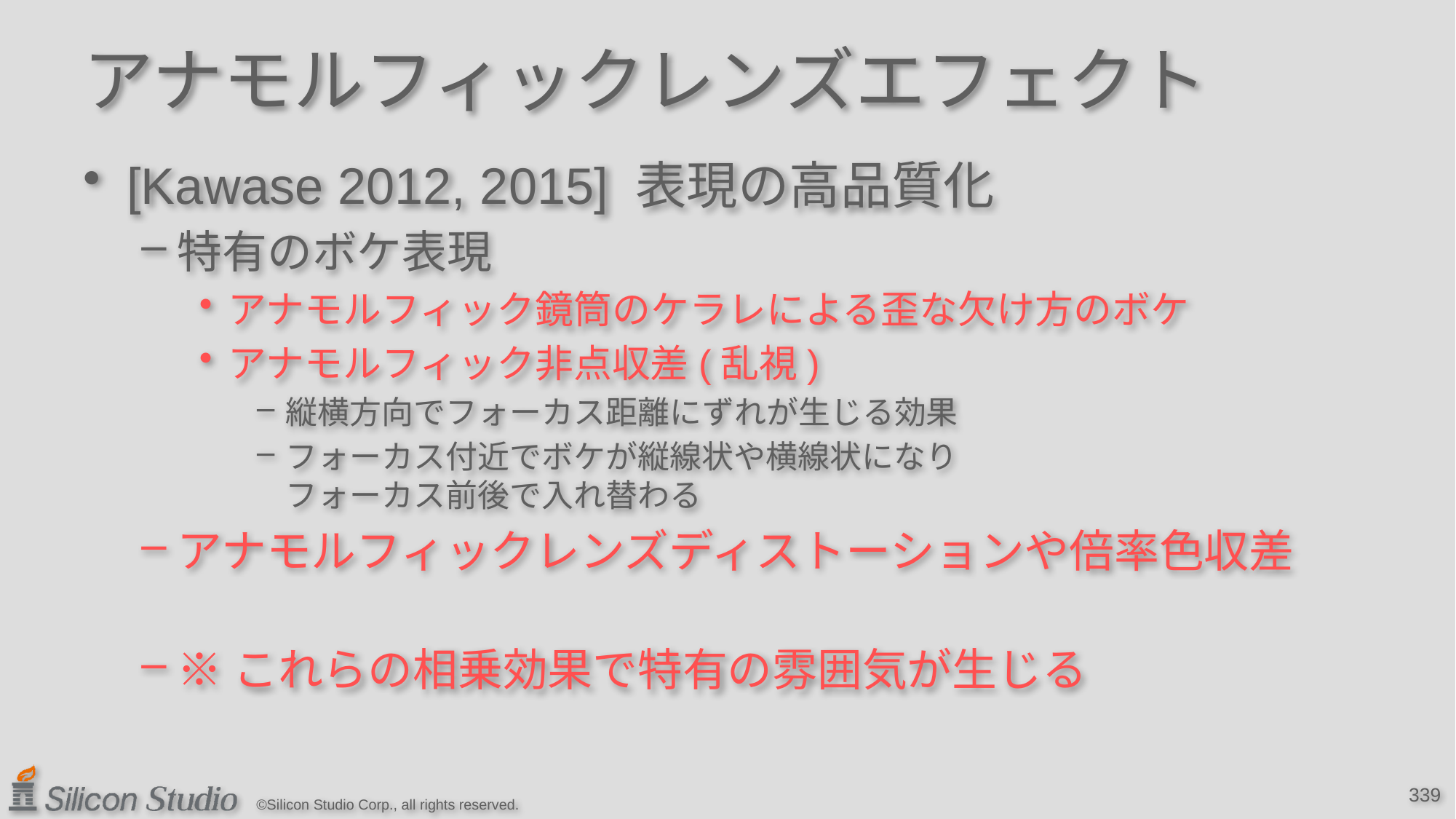

# アナモルフィックレンズエフェクト
[Kawase 2012, 2015] 表現の高品質化
特有のボケ表現
アナモルフィック鏡筒のケラレによる歪な欠け方のボケ
アナモルフィック非点収差(乱視)
縦横方向でフォーカス距離にずれが生じる効果
フォーカス付近でボケが縦線状や横線状になり
フォーカス前後で入れ替わる
アナモルフィックレンズディストーションや倍率色収差

※これらの相乗効果で特有の雰囲気が生じる